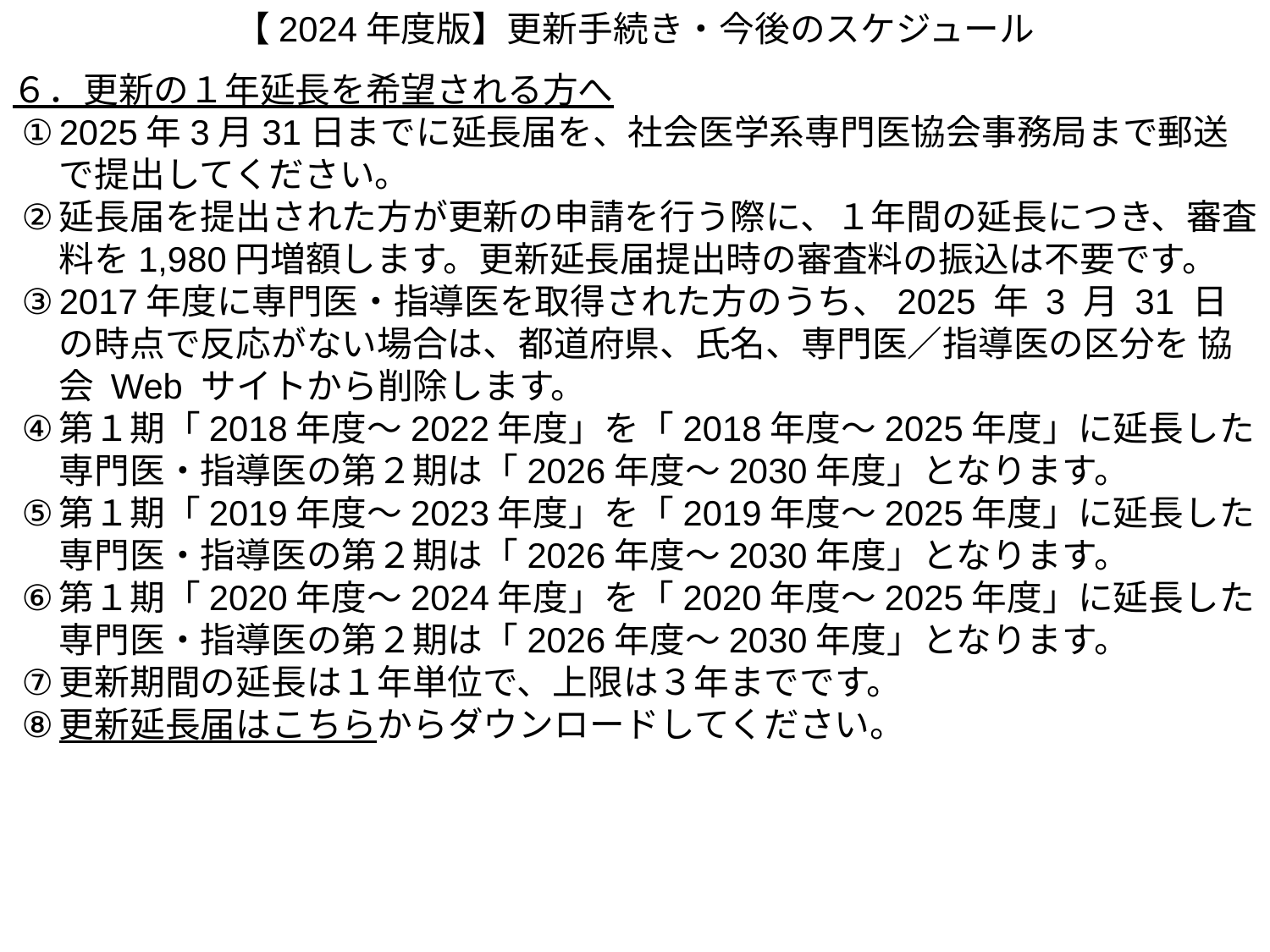

【2024年度版】更新手続き・今後のスケジュール
６．更新の１年延長を希望される方へ
2025年3月31日までに延長届を、社会医学系専門医協会事務局まで郵送で提出してください。
延長届を提出された方が更新の申請を行う際に、１年間の延長につき、審査料を1,980円増額します。更新延長届提出時の審査料の振込は不要です。
2017年度に専門医・指導医を取得された方のうち、2025 年 3 月 31 日の時点で反応がない場合は、都道府県、氏名、専門医／指導医の区分を 協会 Web サイトから削除します。
第１期「2018年度～2022年度」を「2018年度～2025年度」に延長した専門医・指導医の第２期は「2026年度～2030年度」となります。
第１期「2019年度～2023年度」を「2019年度～2025年度」に延長した専門医・指導医の第２期は「2026年度～2030年度」となります。
第１期「2020年度～2024年度」を「2020年度～2025年度」に延長した専門医・指導医の第２期は「2026年度～2030年度」となります。
更新期間の延長は１年単位で、上限は３年までです。
更新延長届はこちらからダウンロードしてください。